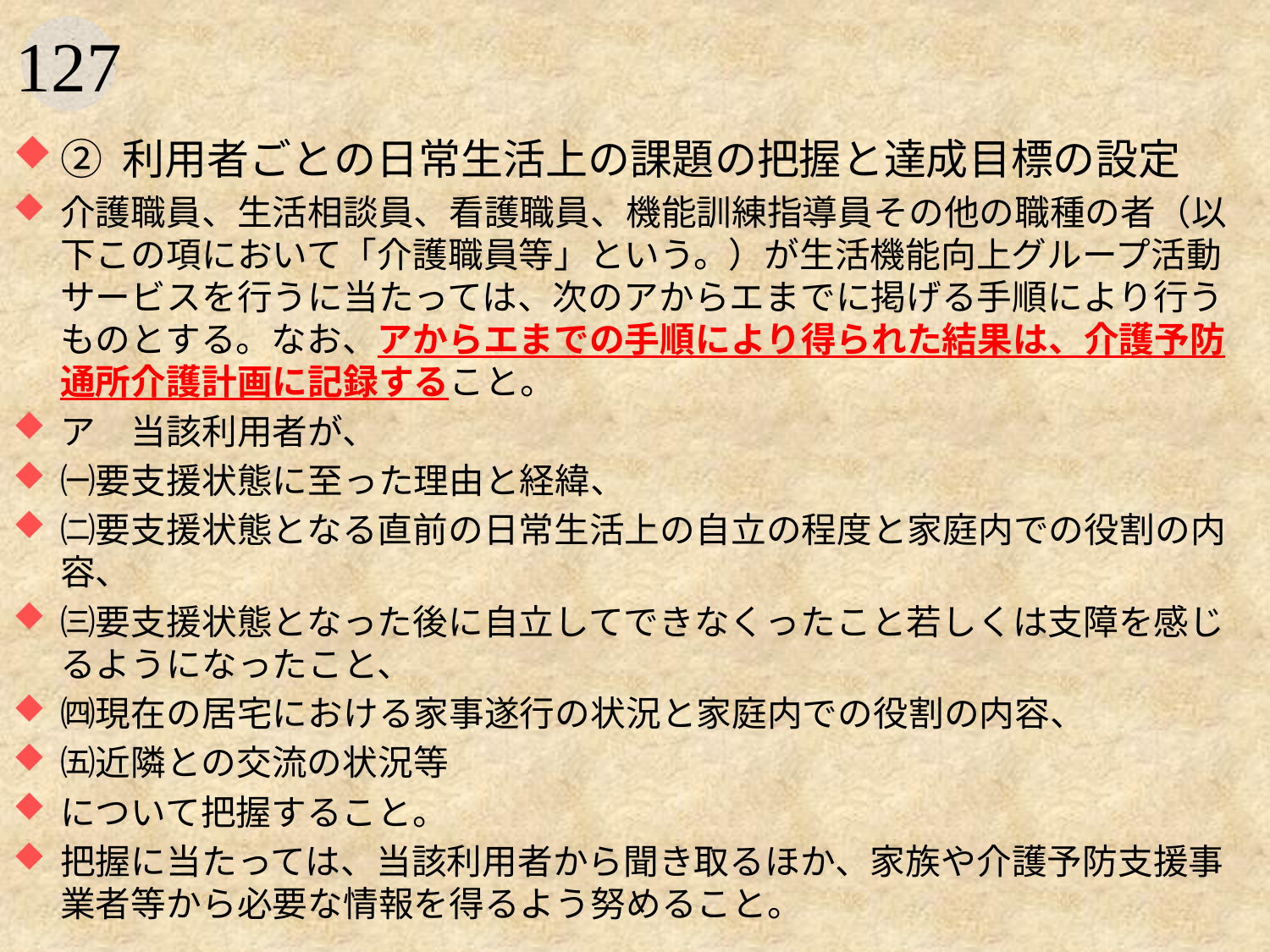

#
② 利用者ごとの日常生活上の課題の把握と達成目標の設定
介護職員、生活相談員、看護職員、機能訓練指導員その他の職種の者（以下この項において「介護職員等」という。）が生活機能向上グループ活動サービスを行うに当たっては、次のアからエまでに掲げる手順により行うものとする。なお、アからエまでの手順により得られた結果は、介護予防通所介護計画に記録すること。
ア　当該利用者が、
㈠要支援状態に至った理由と経緯、
㈡要支援状態となる直前の日常生活上の自立の程度と家庭内での役割の内容、
㈢要支援状態となった後に自立してできなくったこと若しくは支障を感じるようになったこと、
㈣現在の居宅における家事遂行の状況と家庭内での役割の内容、
㈤近隣との交流の状況等
について把握すること。
把握に当たっては、当該利用者から聞き取るほか、家族や介護予防支援事業者等から必要な情報を得るよう努めること。